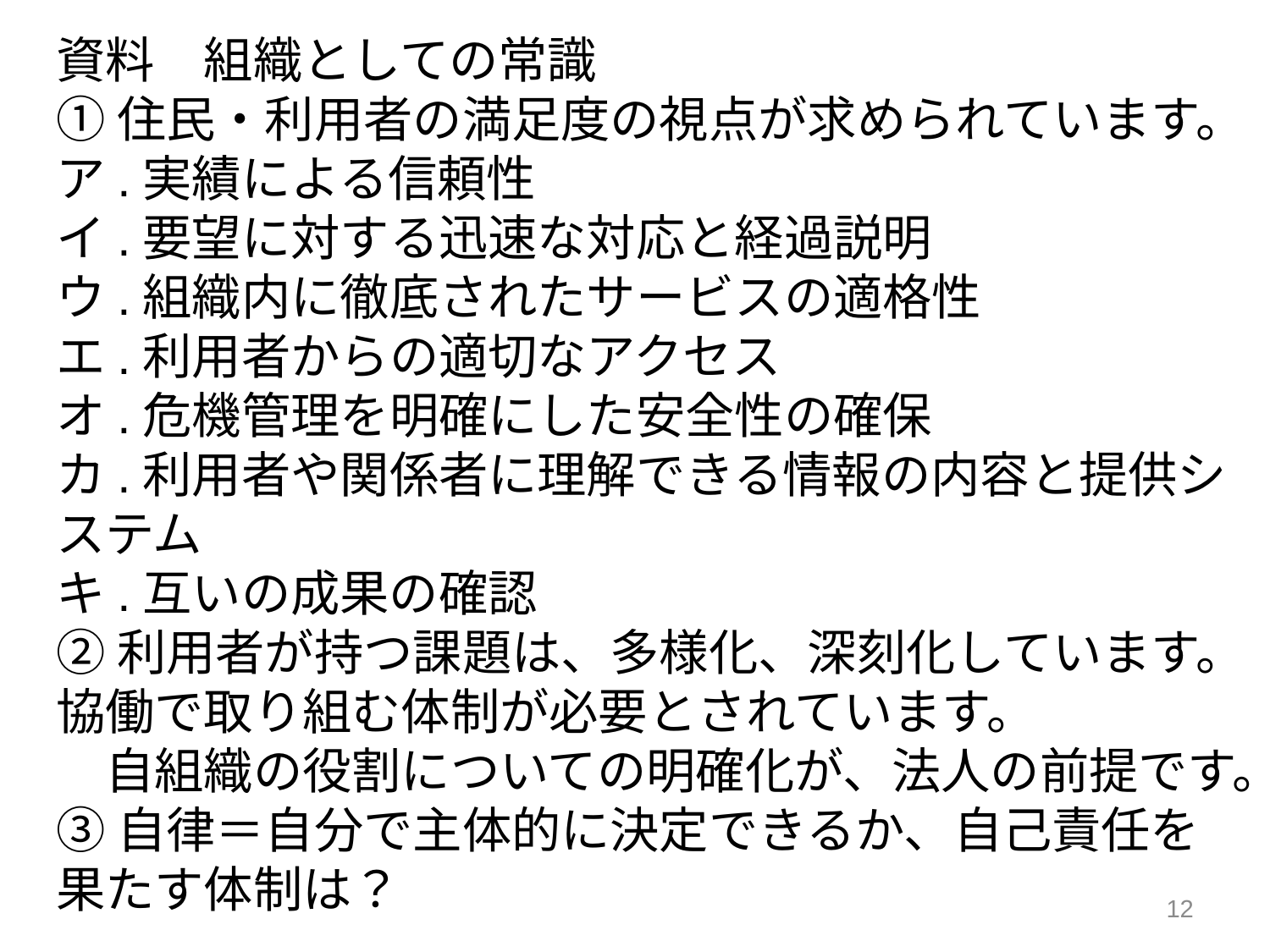

資料　組織としての常識
①住民・利用者の満足度の視点が求められています。
ア.実績による信頼性
イ.要望に対する迅速な対応と経過説明
ウ.組織内に徹底されたサービスの適格性
エ.利用者からの適切なアクセス
オ.危機管理を明確にした安全性の確保
カ.利用者や関係者に理解できる情報の内容と提供システム
キ.互いの成果の確認
②利用者が持つ課題は、多様化、深刻化しています。協働で取り組む体制が必要とされています。
　自組織の役割についての明確化が、法人の前提です。
③自律＝自分で主体的に決定できるか、自己責任を果たす体制は？
12